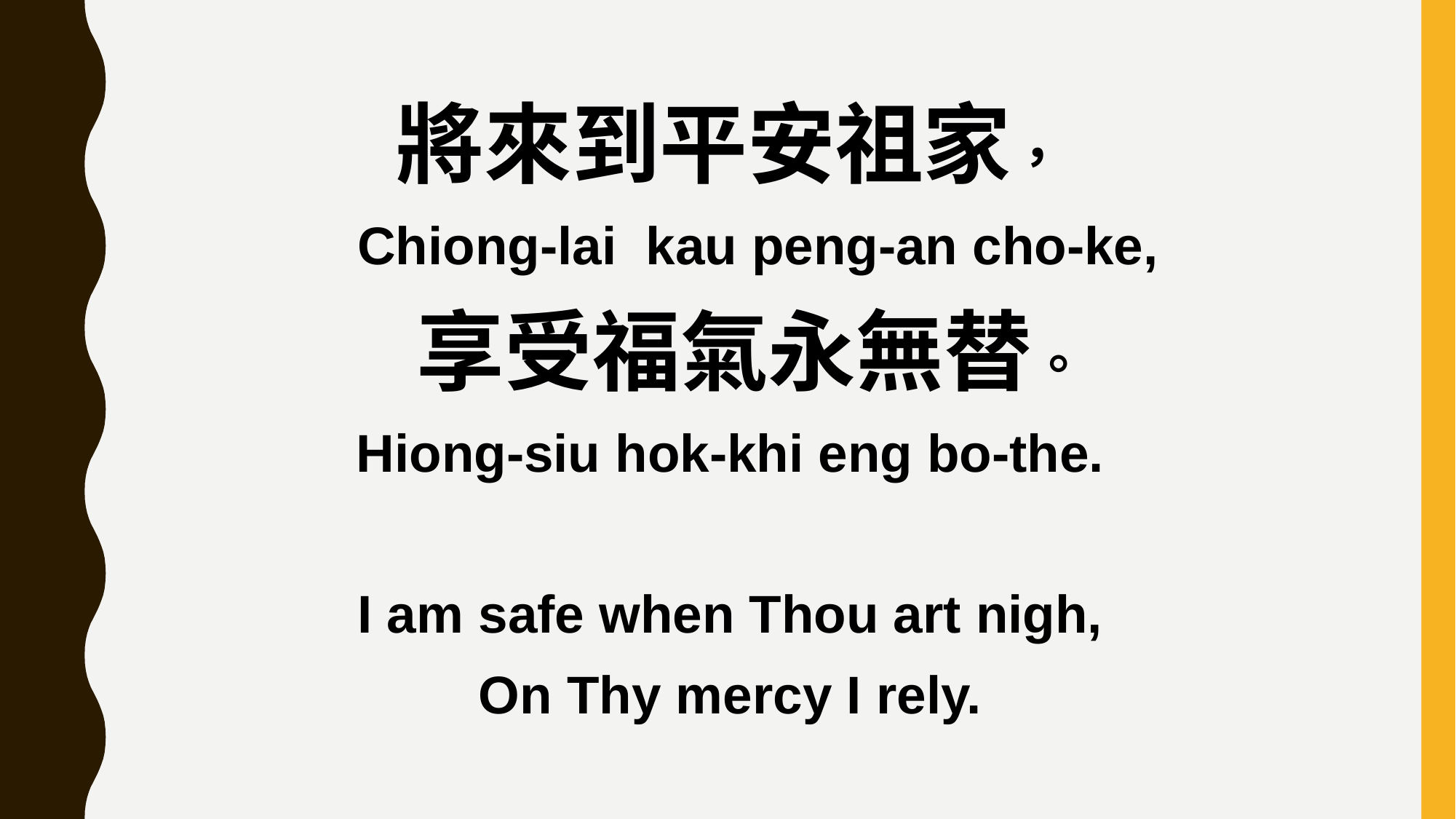

將來到平安祖家，
     Chiong-lai  kau peng-an cho-ke,
 享受福氣永無替。
Hiong-siu hok-khi eng bo-the.

I am safe when Thou art nigh,
On Thy mercy I rely.